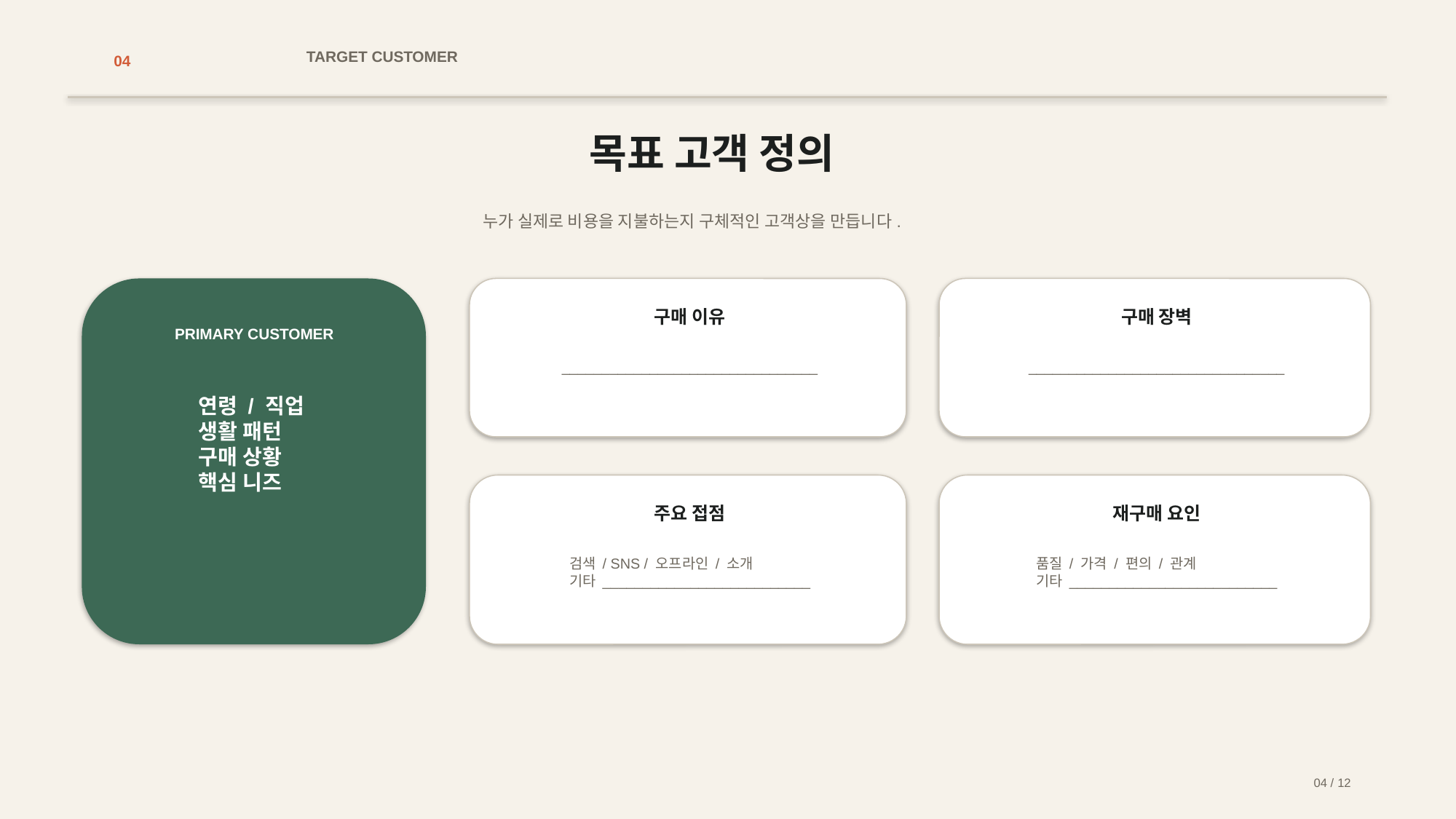

TARGET CUSTOMER
04

목표 고객 정의
누가 실제로 비용을 지불하는지 구체적인 고객상을 만듭니다.

구매 이유
구매 장벽
PRIMARY CUSTOMER
________________________________
________________________________
연령 / 직업
생활 패턴
구매 상황
핵심 니즈

주요 접점
재구매 요인
검색 / SNS / 오프라인 / 소개
기타 __________________________
품질 / 가격 / 편의 / 관계
기타 __________________________
04 / 12